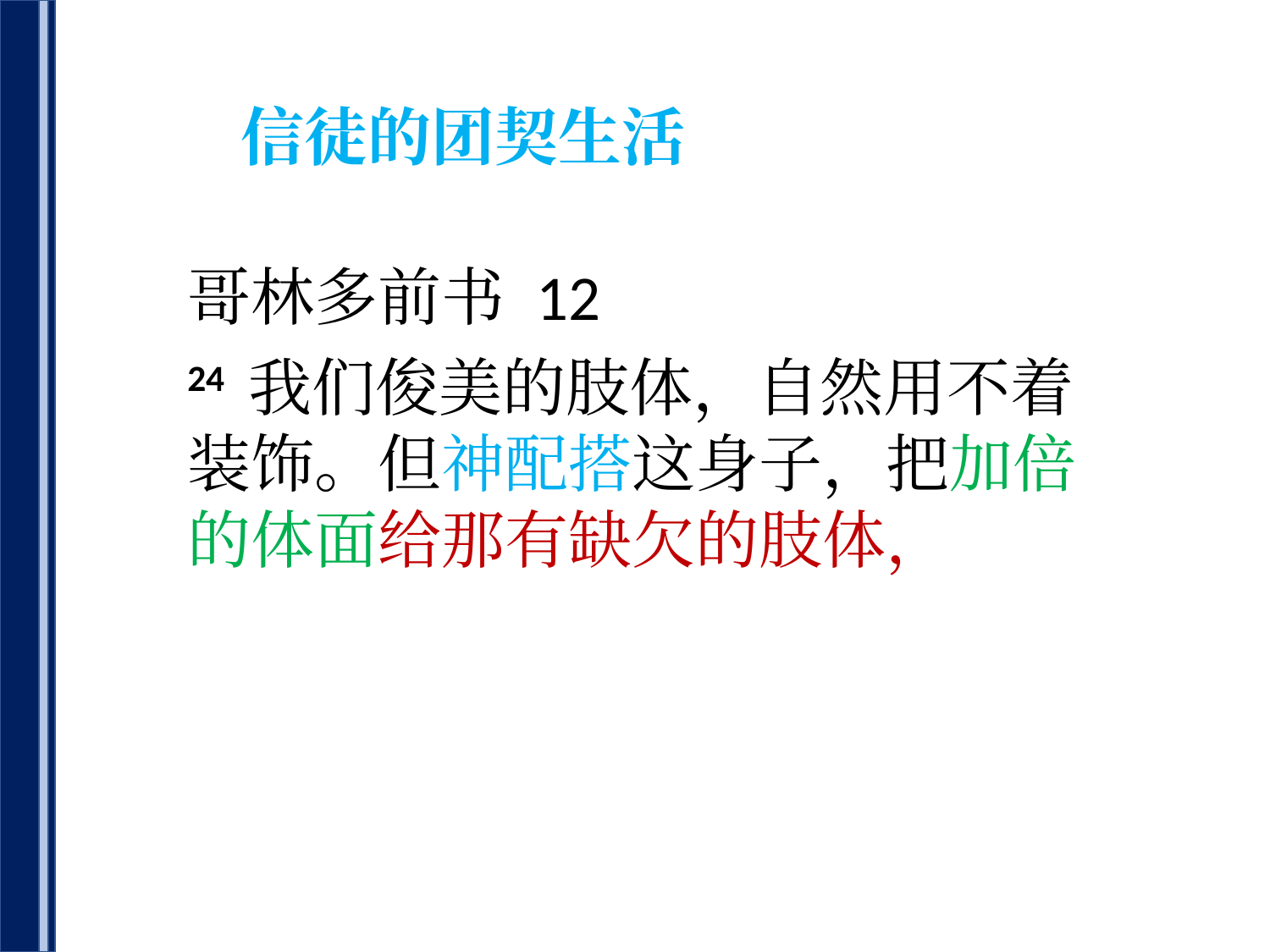

信徒的团契生活
哥林多前书 12
24 我们俊美的肢体，自然用不着装饰。但神配搭这身子，把加倍的体面给那有缺欠的肢体，